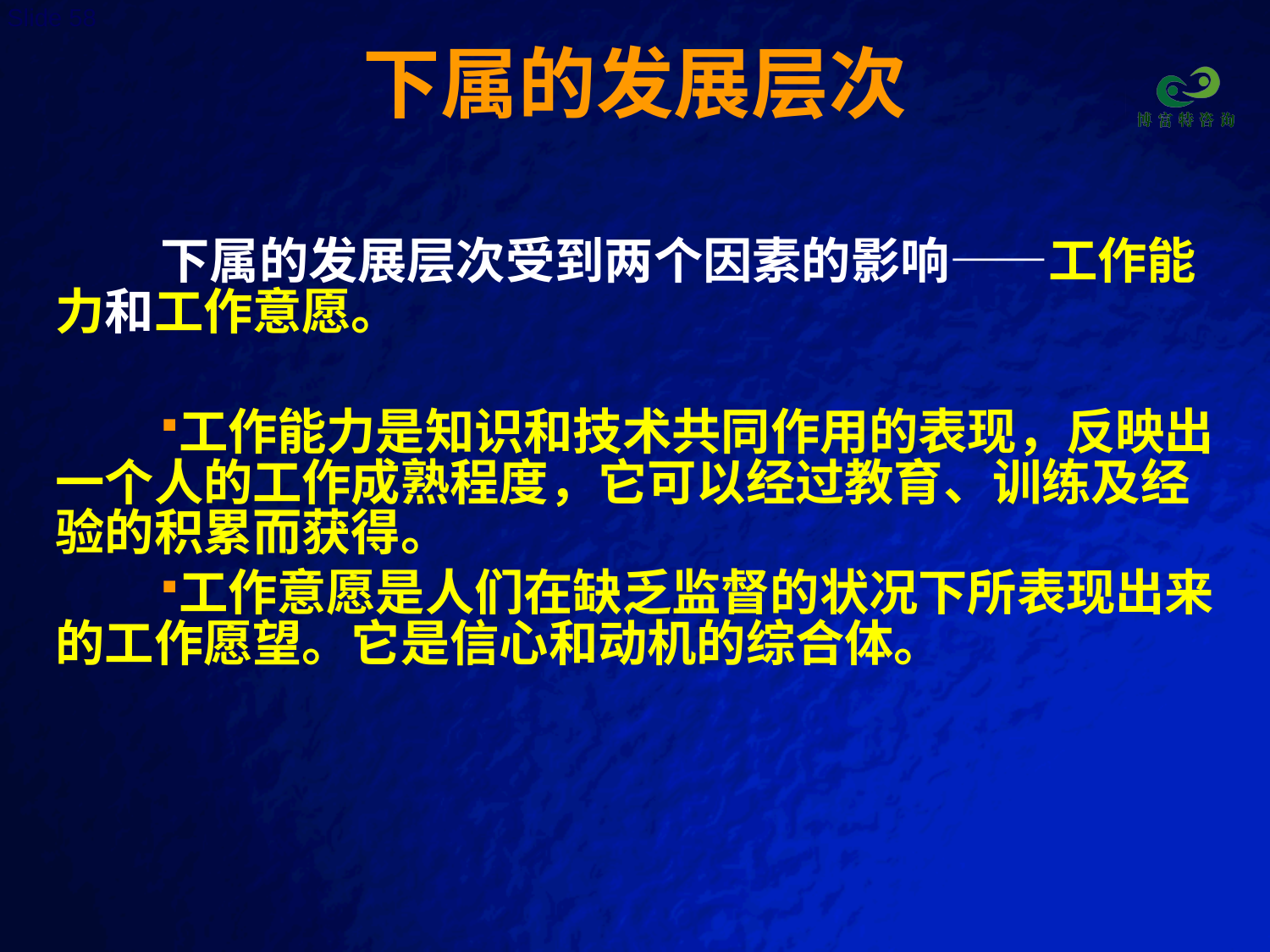

# 下属的发展层次
下属的发展层次受到两个因素的影响——工作能力和工作意愿。

工作能力是知识和技术共同作用的表现，反映出一个人的工作成熟程度，它可以经过教育、训练及经验的积累而获得。
工作意愿是人们在缺乏监督的状况下所表现出来的工作愿望。它是信心和动机的综合体。